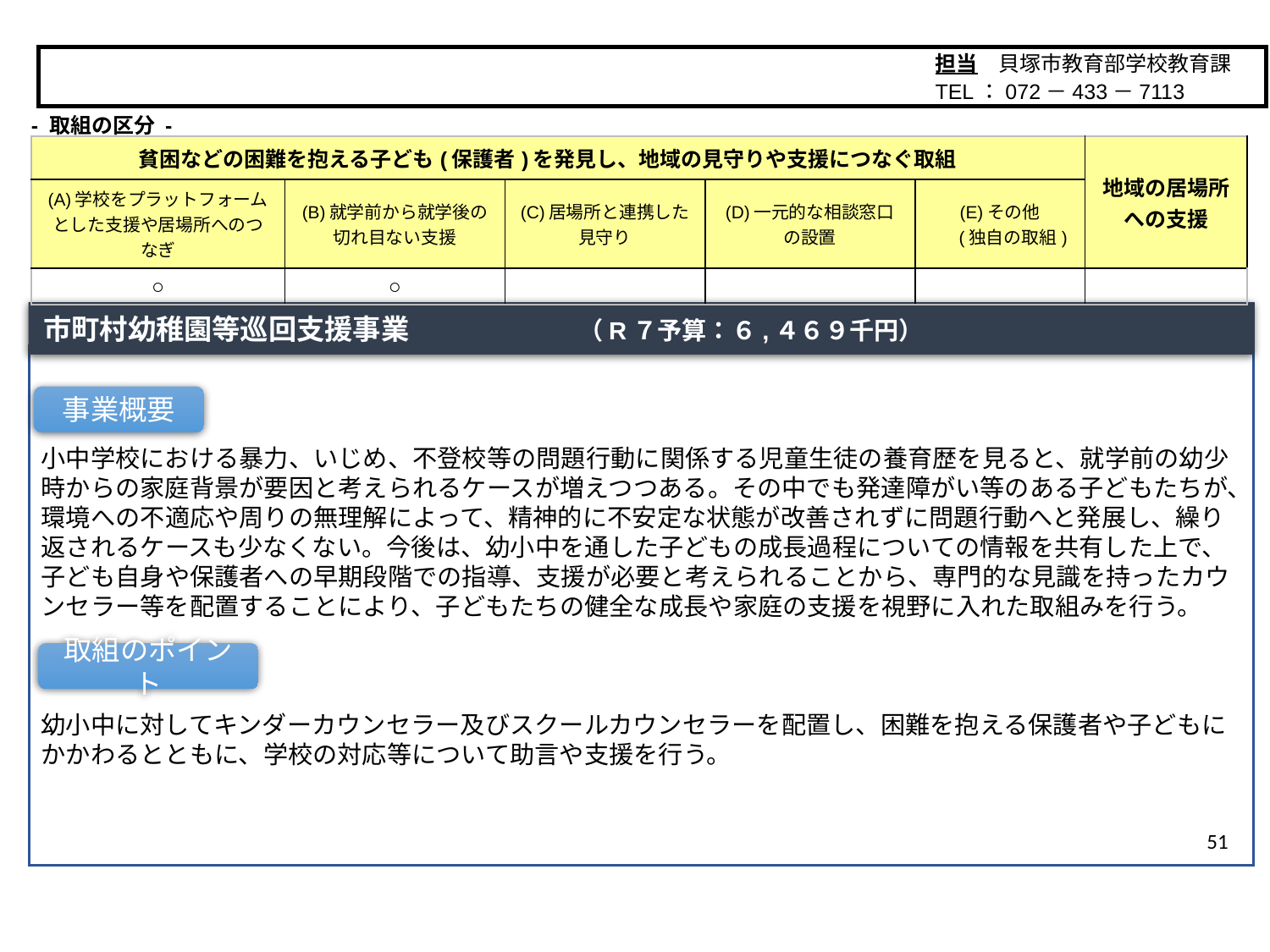

担当　貝塚市教育部学校教育課
TEL：072－433－7113

貝塚市
- 取組の区分 -
| 貧困などの困難を抱える子ども(保護者)を発見し、地域の見守りや支援につなぐ取組 |  |  |  |  | 地域の居場所 への支援 |
| --- | --- | --- | --- | --- | --- |
| (A)学校をプラットフォームとした支援や居場所へのつなぎ | (B)就学前から就学後の 切れ目ない支援 | (C)居場所と連携した 見守り | (D)一元的な相談窓口 の設置 | (E)その他 　 (独自の取組) |  |
| ○ | ○ |  |  |  |  |
市町村幼稚園等巡回支援事業　　　　　　（R７予算：６,４６９千円）

小中学校における暴力、いじめ、不登校等の問題行動に関係する児童生徒の養育歴を見ると、就学前の幼少時からの家庭背景が要因と考えられるケースが増えつつある。その中でも発達障がい等のある子どもたちが、環境への不適応や周りの無理解によって、精神的に不安定な状態が改善されずに問題行動へと発展し、繰り返されるケースも少なくない。今後は、幼小中を通した子どもの成長過程についての情報を共有した上で、子ども自身や保護者への早期段階での指導、支援が必要と考えられることから、専門的な見識を持ったカウンセラー等を配置することにより、子どもたちの健全な成長や家庭の支援を視野に入れた取組みを行う。

幼小中に対してキンダーカウンセラー及びスクールカウンセラーを配置し、困難を抱える保護者や子どもにかかわるとともに、学校の対応等について助言や支援を行う。

事業概要
取組のポイント
51